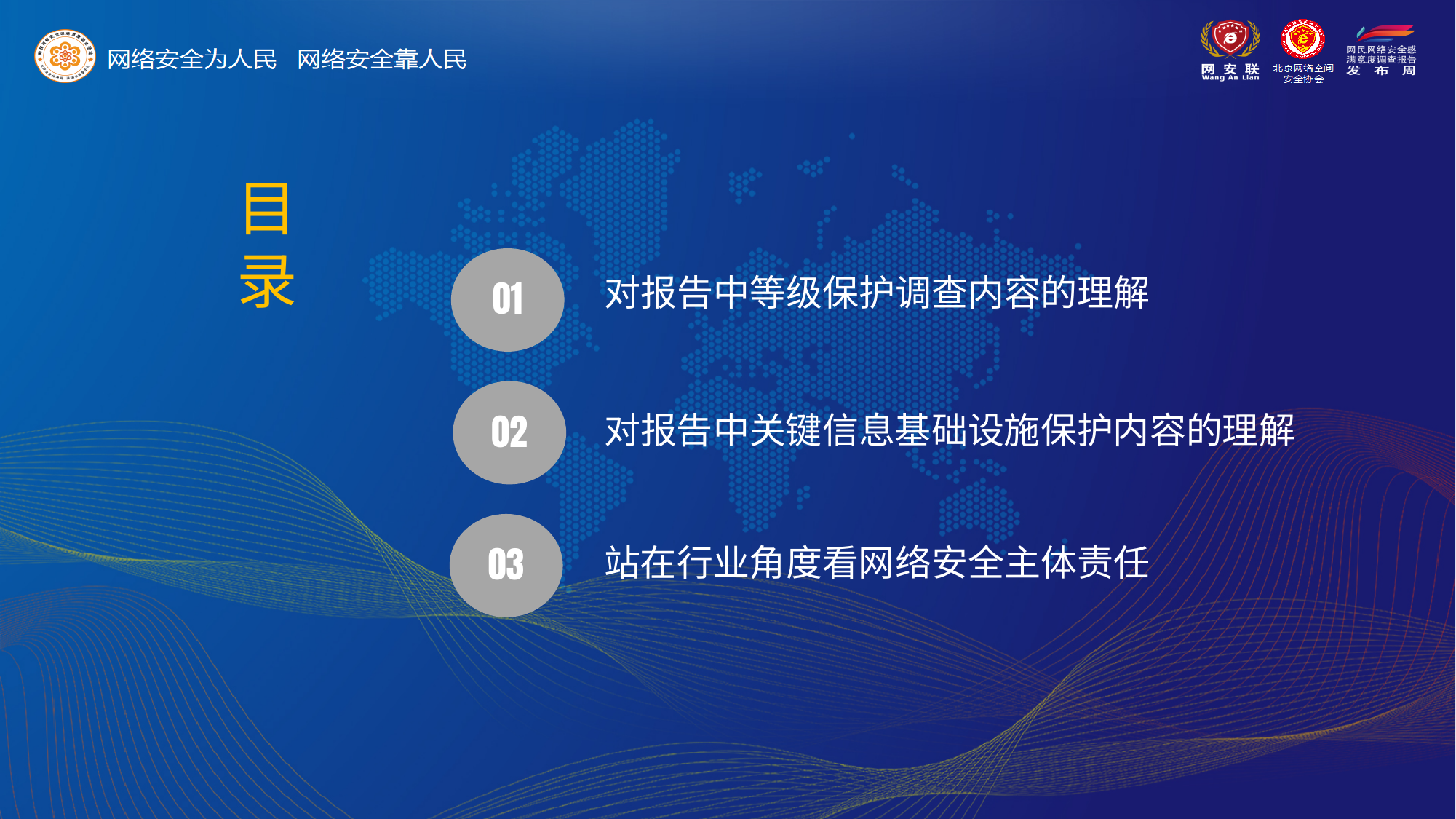

目录

01
对报告中等级保护调查内容的理解
02
对报告中关键信息基础设施保护内容的理解
03
站在行业角度看网络安全主体责任